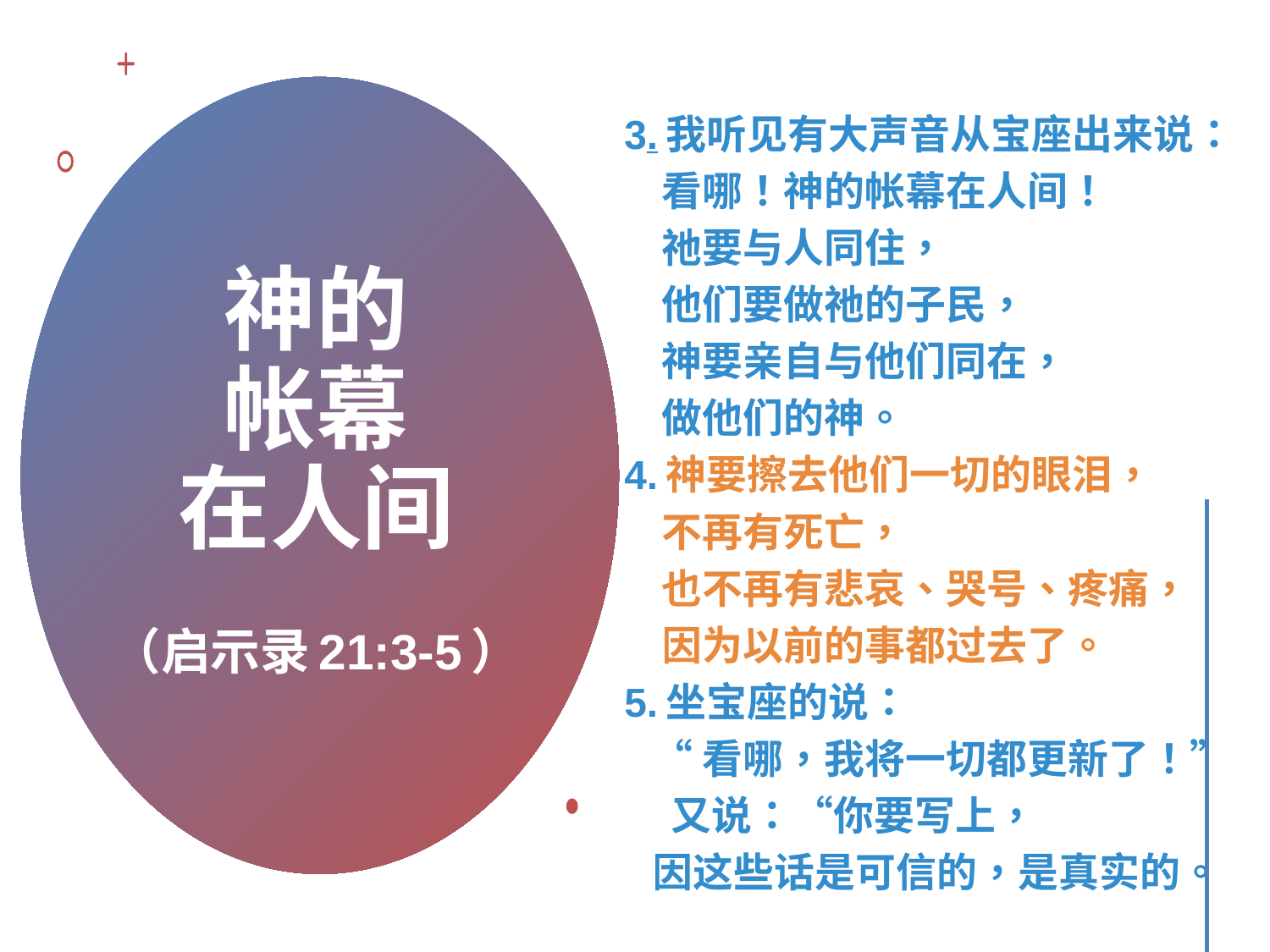

3. 我听见有大声音从宝座出来说：
   看哪！神的帐幕在人间！
   祂要与人同住，
   他们要做祂的子民，
   神要亲自与他们同在，
   做他们的神。
4. 神要擦去他们一切的眼泪，
   不再有死亡，
   也不再有悲哀、哭号、疼痛，
   因为以前的事都过去了。
5. 坐宝座的说：
   “看哪，我将一切都更新了！”
    又说：“你要写上，
  因这些话是可信的，是真实的。

# 神的 帐幕 在人间 （启示录21:3-5）